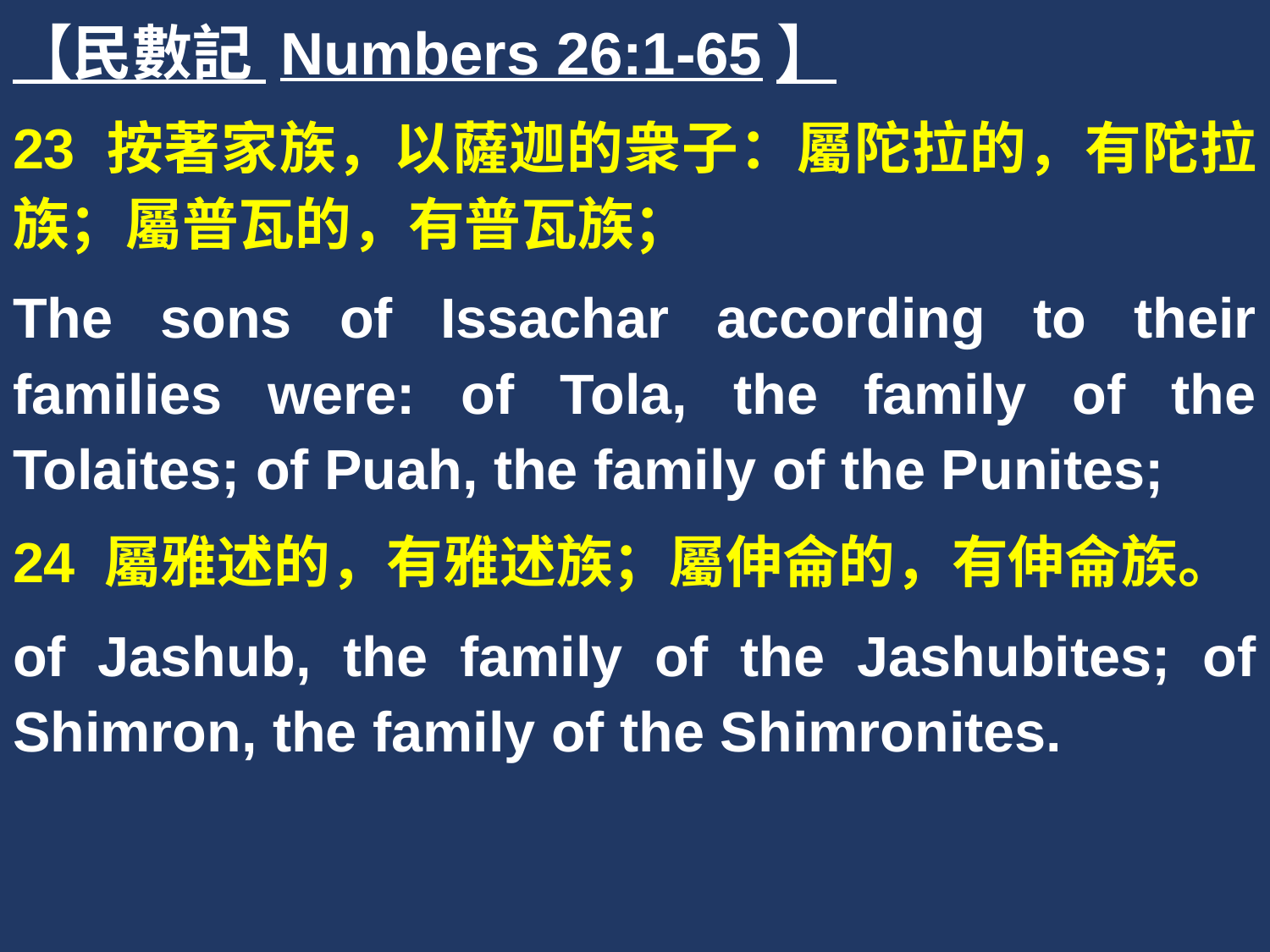

【民數記 Numbers 26:1-65】
23 按著家族，以薩迦的衆子：屬陀拉的，有陀拉族；屬普瓦的，有普瓦族；
The sons of Issachar according to their families were: of Tola, the family of the Tolaites; of Puah, the family of the Punites;
24 屬雅述的，有雅述族；屬伸侖的，有伸侖族。
of Jashub, the family of the Jashubites; of Shimron, the family of the Shimronites.